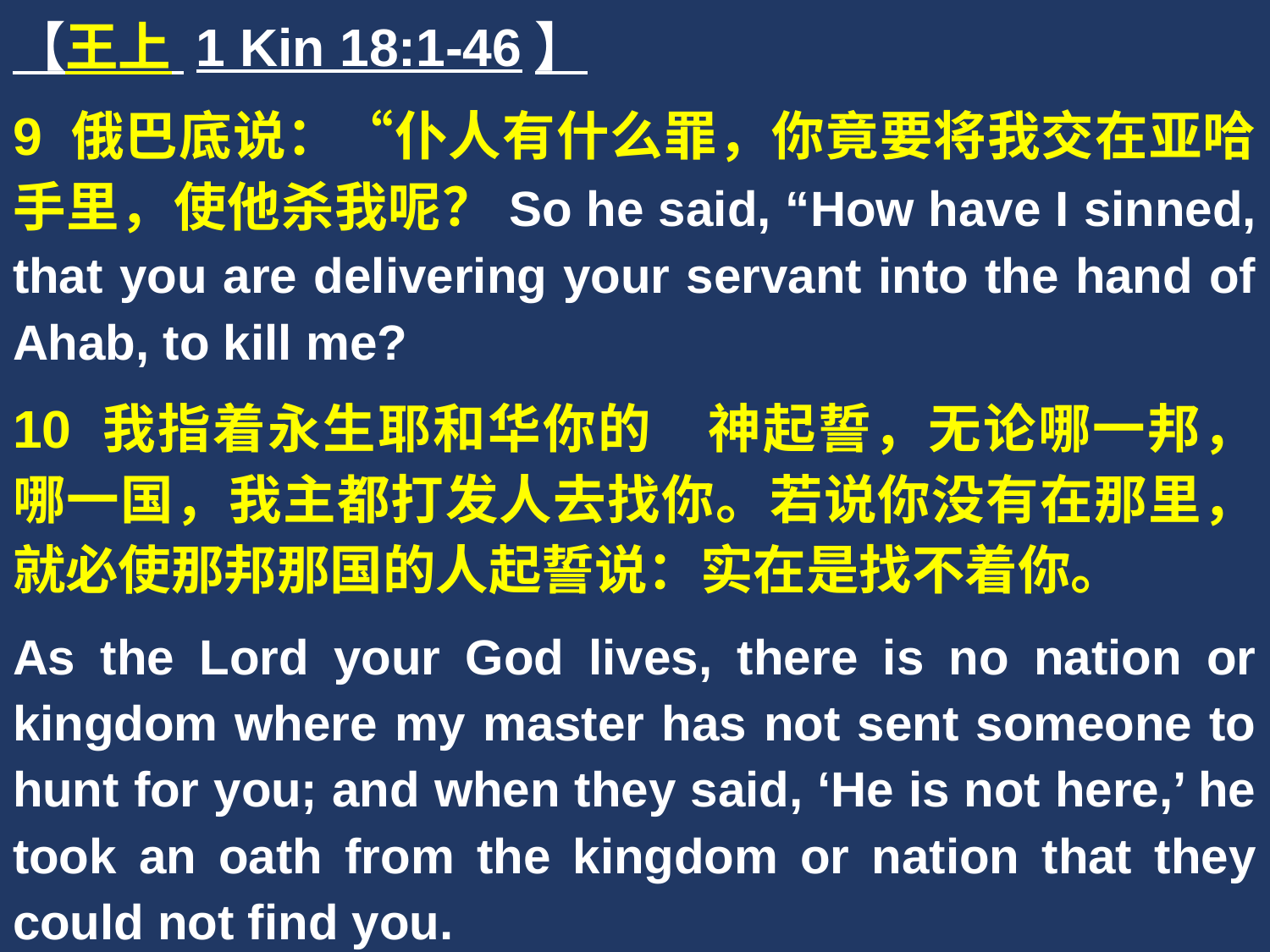

【王上 1 Kin 18:1-46】
9 俄巴底说：“仆人有什么罪，你竟要将我交在亚哈手里，使他杀我呢？So he said, “How have I sinned, that you are delivering your servant into the hand of Ahab, to kill me?
10 我指着永生耶和华你的　神起誓，无论哪一邦，哪一国，我主都打发人去找你。若说你没有在那里，就必使那邦那国的人起誓说：实在是找不着你。
As the Lord your God lives, there is no nation or kingdom where my master has not sent someone to hunt for you; and when they said, ‘He is not here,’ he took an oath from the kingdom or nation that they could not find you.